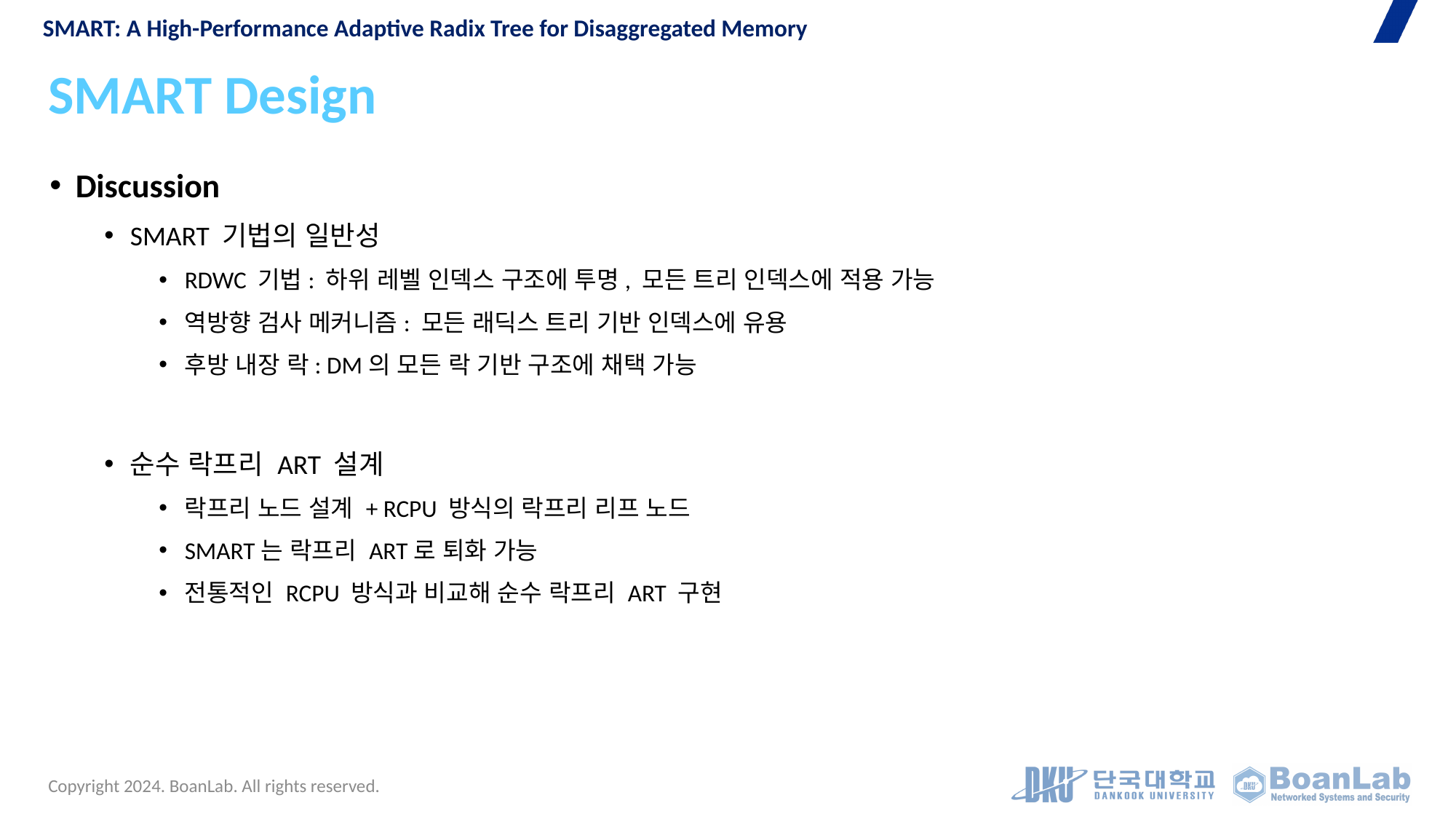

SMART: A High-Performance Adaptive Radix Tree for Disaggregated Memory
# SMART Design
Discussion
SMART 기법의 일반성
RDWC 기법: 하위 레벨 인덱스 구조에 투명, 모든 트리 인덱스에 적용 가능
역방향 검사 메커니즘: 모든 래딕스 트리 기반 인덱스에 유용
후방 내장 락: DM의 모든 락 기반 구조에 채택 가능

순수 락프리 ART 설계
락프리 노드 설계 + RCPU 방식의 락프리 리프 노드
SMART는 락프리 ART로 퇴화 가능
전통적인 RCPU 방식과 비교해 순수 락프리 ART 구현

Copyright 2024. BoanLab. All rights reserved.